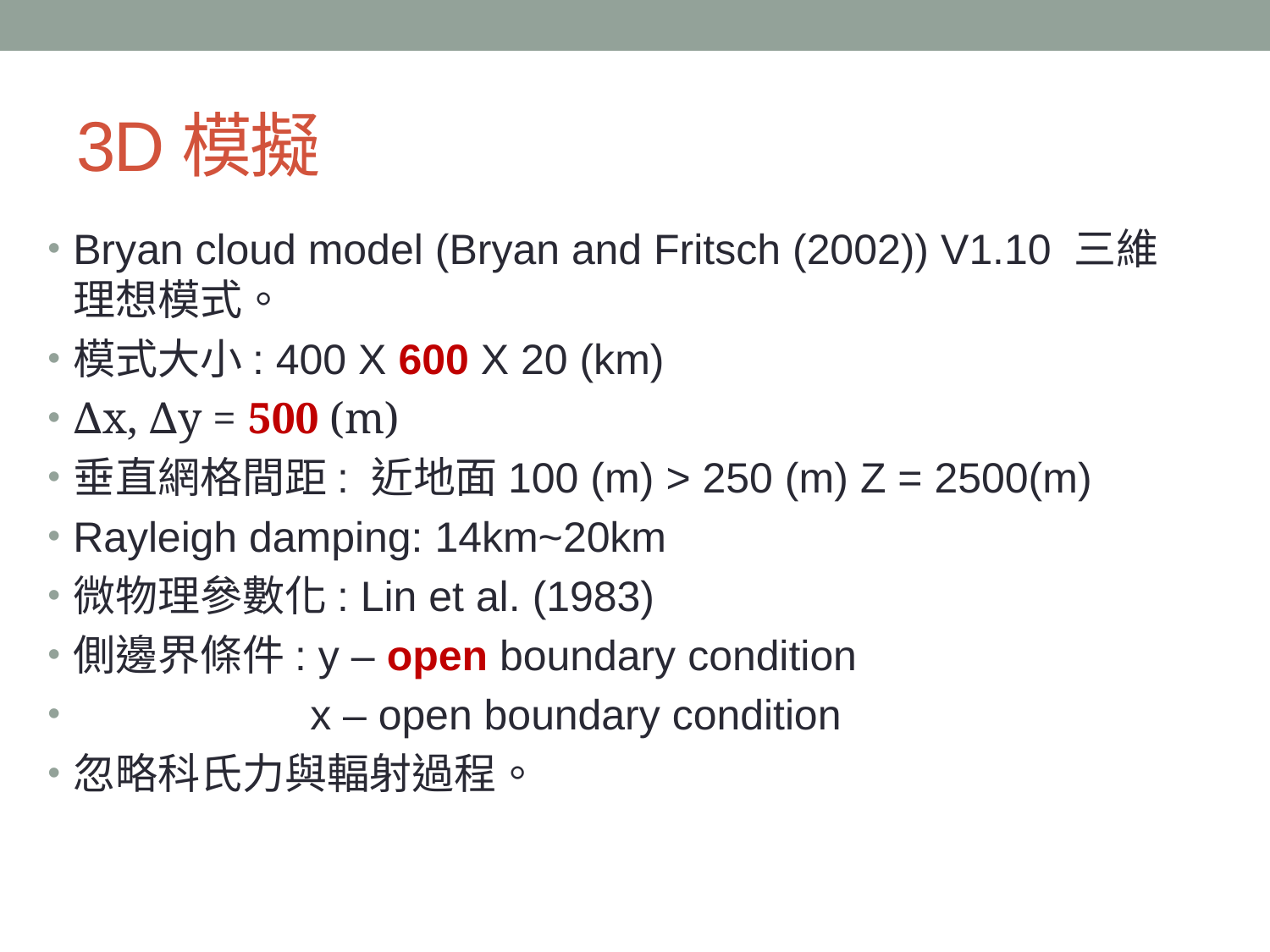

# 3D模擬
Bryan cloud model (Bryan and Fritsch (2002)) V1.10 三維理想模式。
模式大小: 400 X 600 X 20 (km)
∆x, ∆y = 500 (m)
垂直網格間距: 近地面100 (m) > 250 (m) Z = 2500(m)
Rayleigh damping: 14km~20km
微物理參數化: Lin et al. (1983)
側邊界條件: y – open boundary condition
                    x – open boundary condition
忽略科氏力與輻射過程。